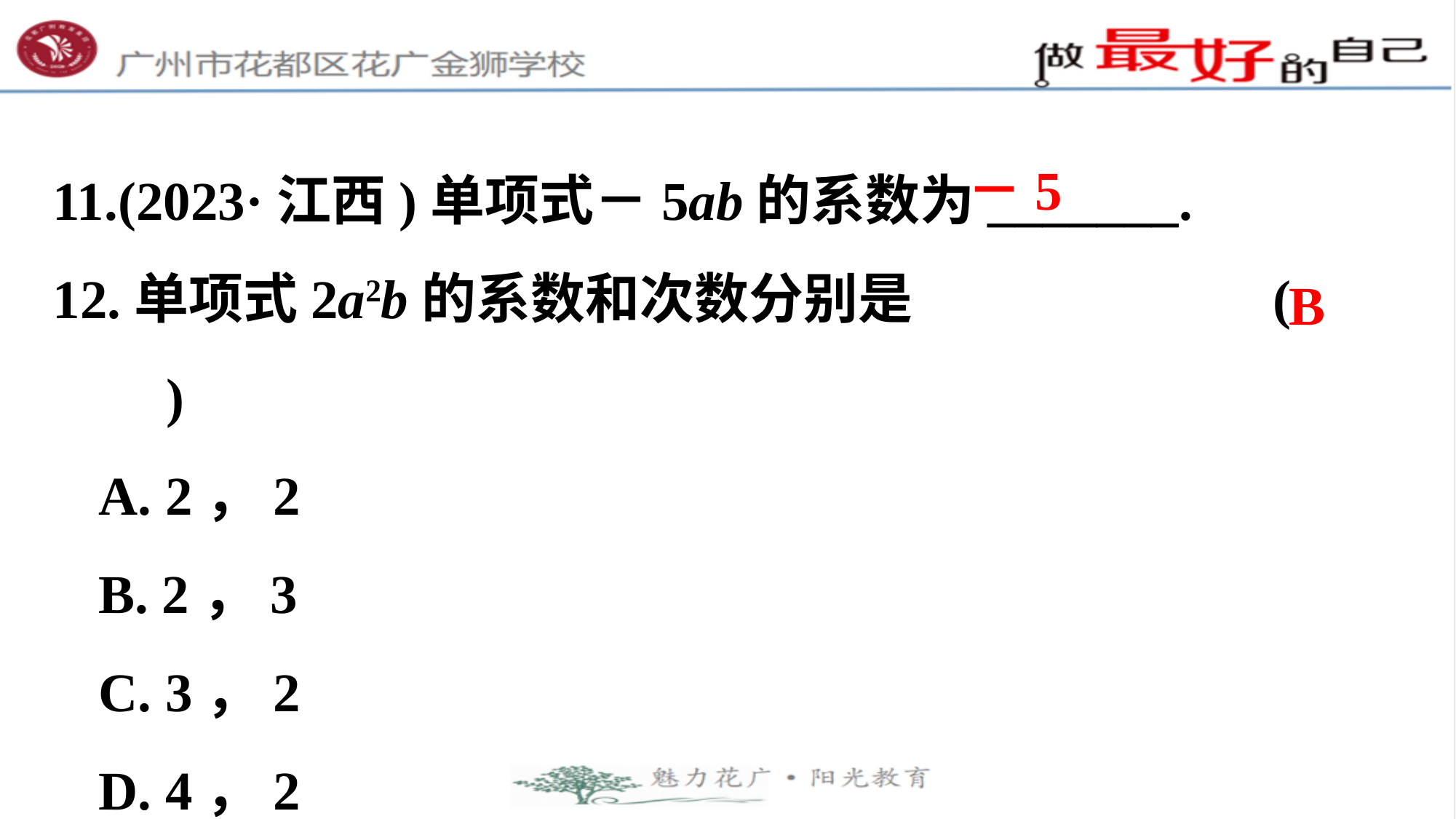

11.(2023·江西)单项式－5ab的系数为_______.
12.单项式2a2b的系数和次数分别是　　　　　      (　　)
A. 2，2
B. 2，3
C. 3，2
D. 4，2
－5
B